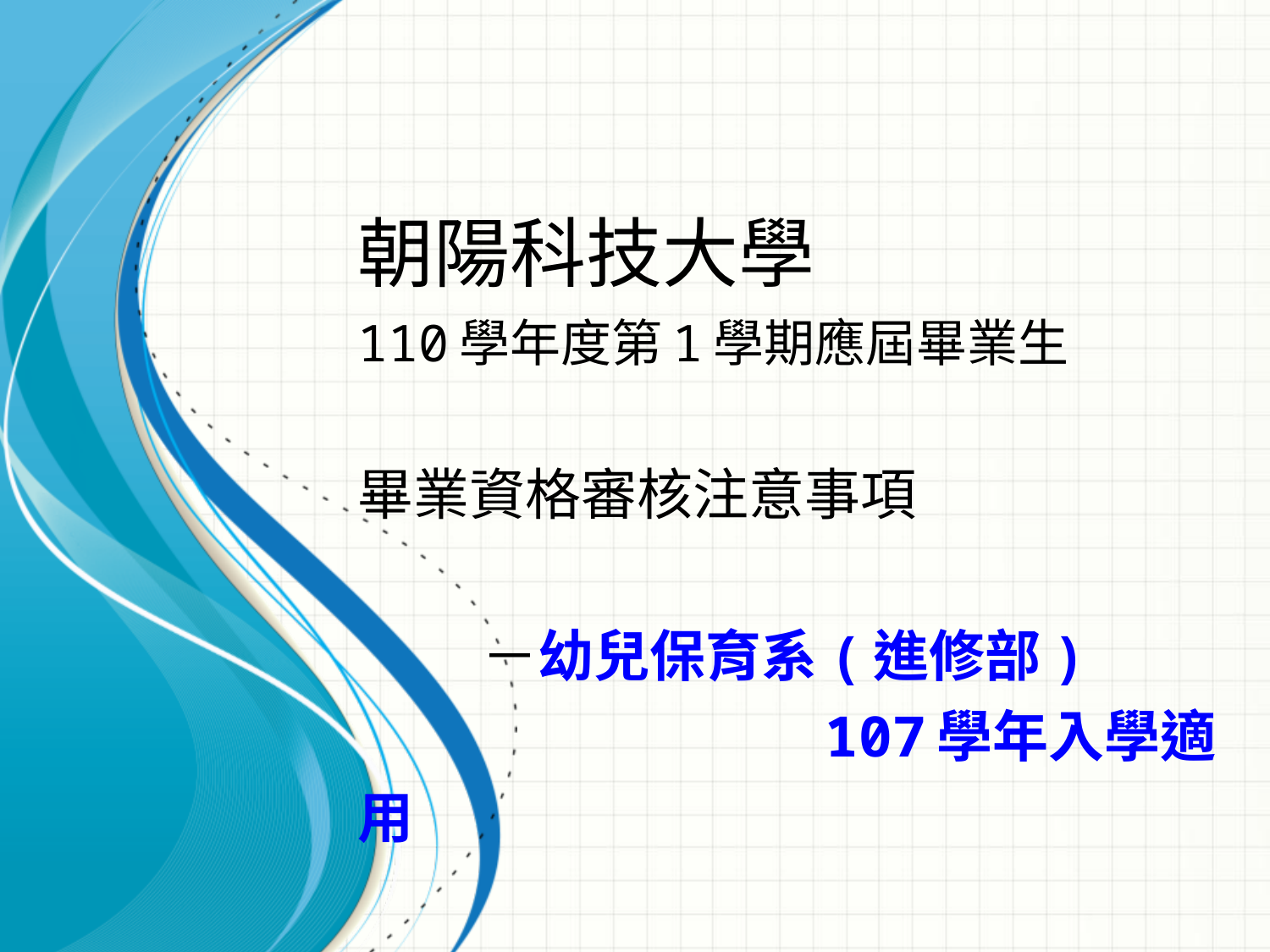

# 朝陽科技大學 110學年度第1學期應屆畢業生 畢業資格審核注意事項 　　 －幼兒保育系(進修部) 107學年入學適用